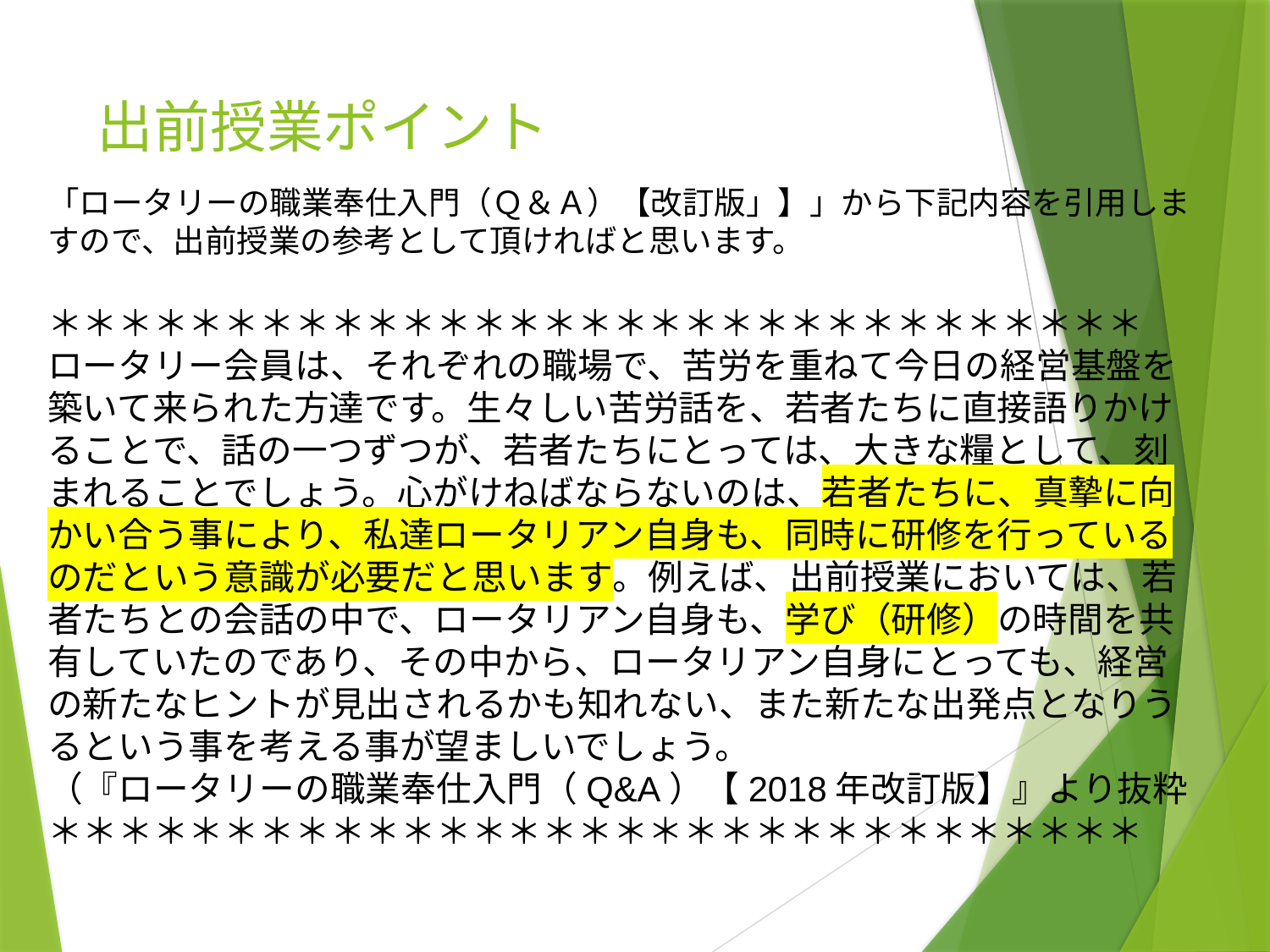

# 出前授業ポイント
「ロータリーの職業奉仕入門（Ｑ＆Ａ）【改訂版」】」から下記内容を引用しますので、出前授業の参考として頂ければと思います。

＊＊＊＊＊＊＊＊＊＊＊＊＊＊＊＊＊＊＊＊＊＊＊＊＊＊＊＊＊＊＊
ロータリー会員は、それぞれの職場で、苦労を重ねて今日の経営基盤を築いて来られた方達です。生々しい苦労話を、若者たちに直接語りかけることで、話の一つずつが、若者たちにとっては、大きな糧として、刻まれることでしょう。心がけねばならないのは、若者たちに、真摯に向かい合う事により、私達ロータリアン自身も、同時に研修を行っているのだという意識が必要だと思います。例えば、出前授業においては、若者たちとの会話の中で、ロータリアン自身も、学び（研修）の時間を共有していたのであり、その中から、ロータリアン自身にとっても、経営の新たなヒントが見出されるかも知れない、また新たな出発点となりうるという事を考える事が望ましいでしょう。
（『ロータリーの職業奉仕入門（Q&A）【2018年改訂版】』より抜粋
＊＊＊＊＊＊＊＊＊＊＊＊＊＊＊＊＊＊＊＊＊＊＊＊＊＊＊＊＊＊＊